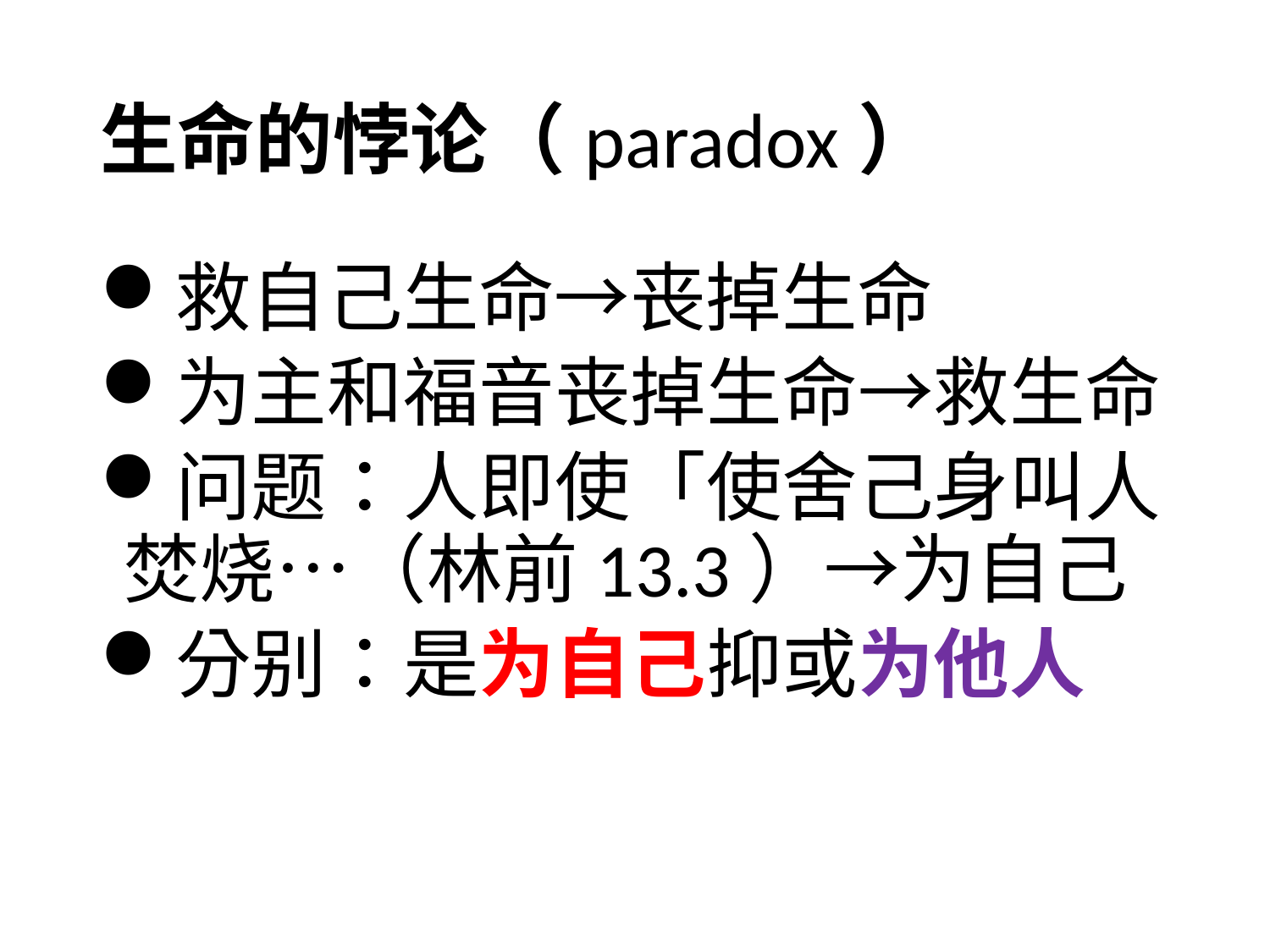

# 生命的悖论（paradox）
救自己生命→丧掉生命
为主和福音丧掉生命→救生命
问题：人即使「使舍己身叫人焚烧…（林前13.3）→为自己
分别：是为自己抑或为他人